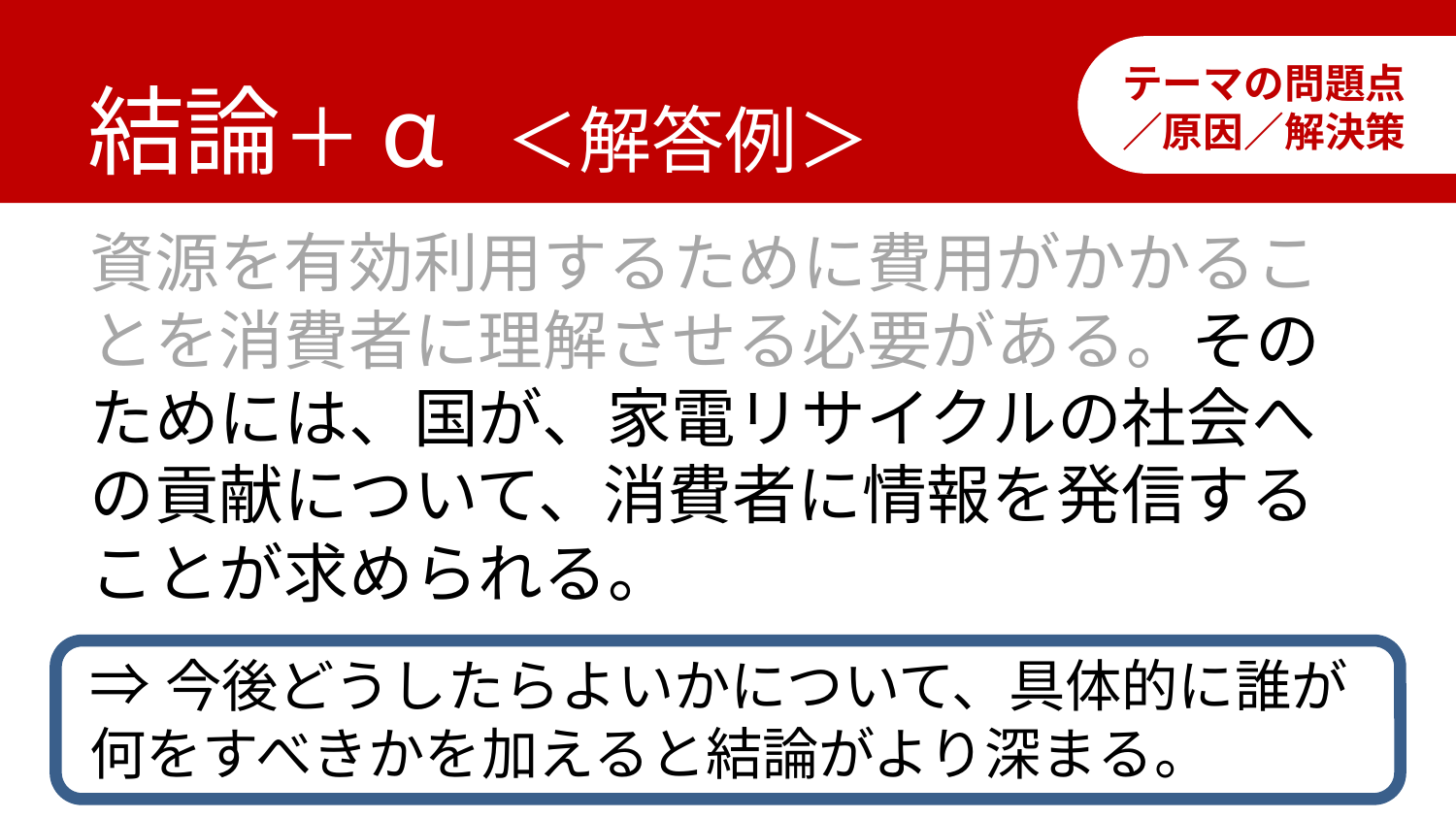

結論＋α ＜解答例＞

テーマの問題点
／原因／解決策
資源を有効利用するために費用がかかることを消費者に理解させる必要がある。そのためには、国が、家電リサイクルの社会への貢献について、消費者に情報を発信することが求められる。
⇒今後どうしたらよいかについて、具体的に誰が何をすべきかを加えると結論がより深まる。